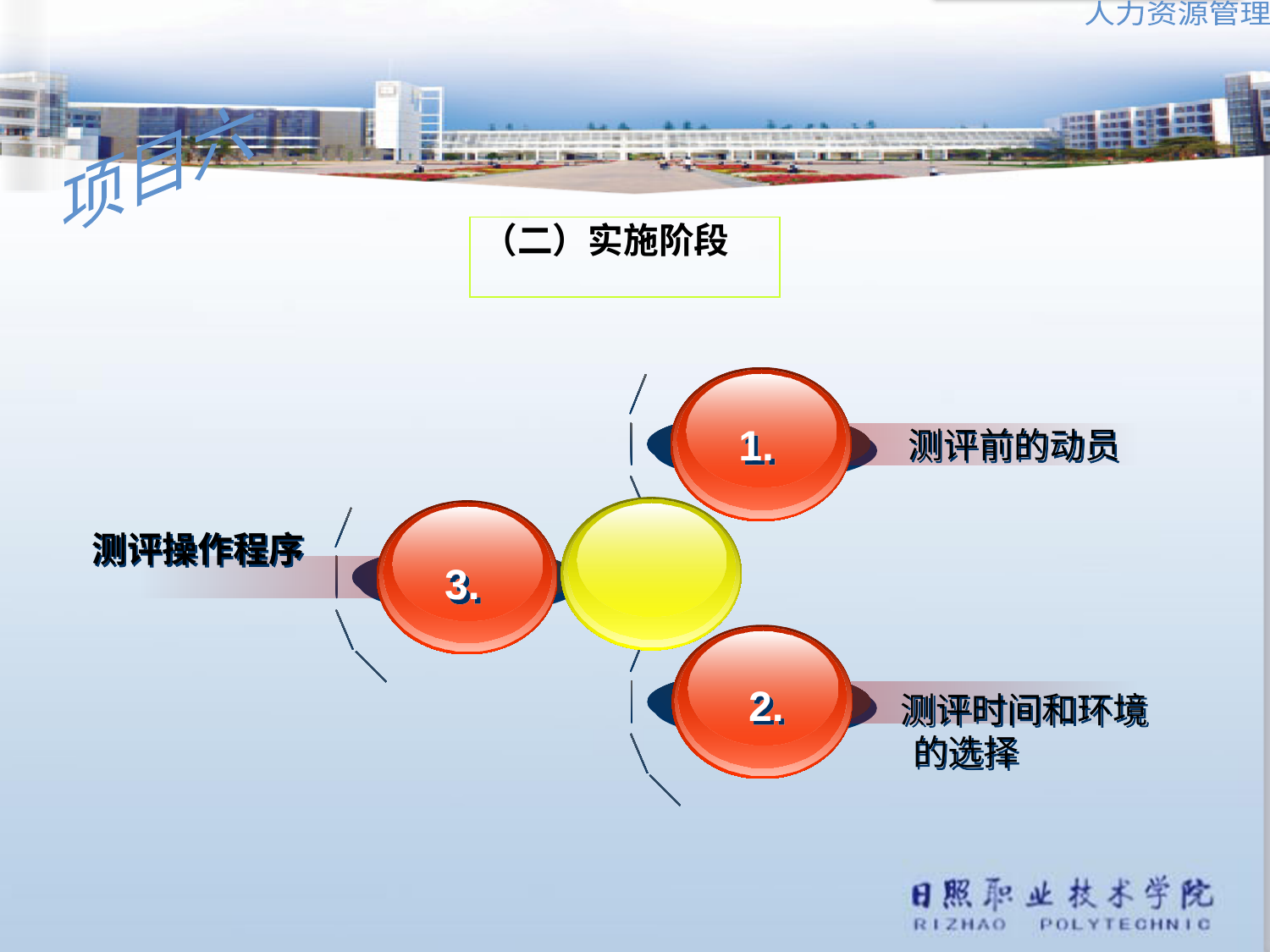

（二）实施阶段

    1.

测评前的动员

测评操作程序

   3.

    2.

测评时间和环境的选择